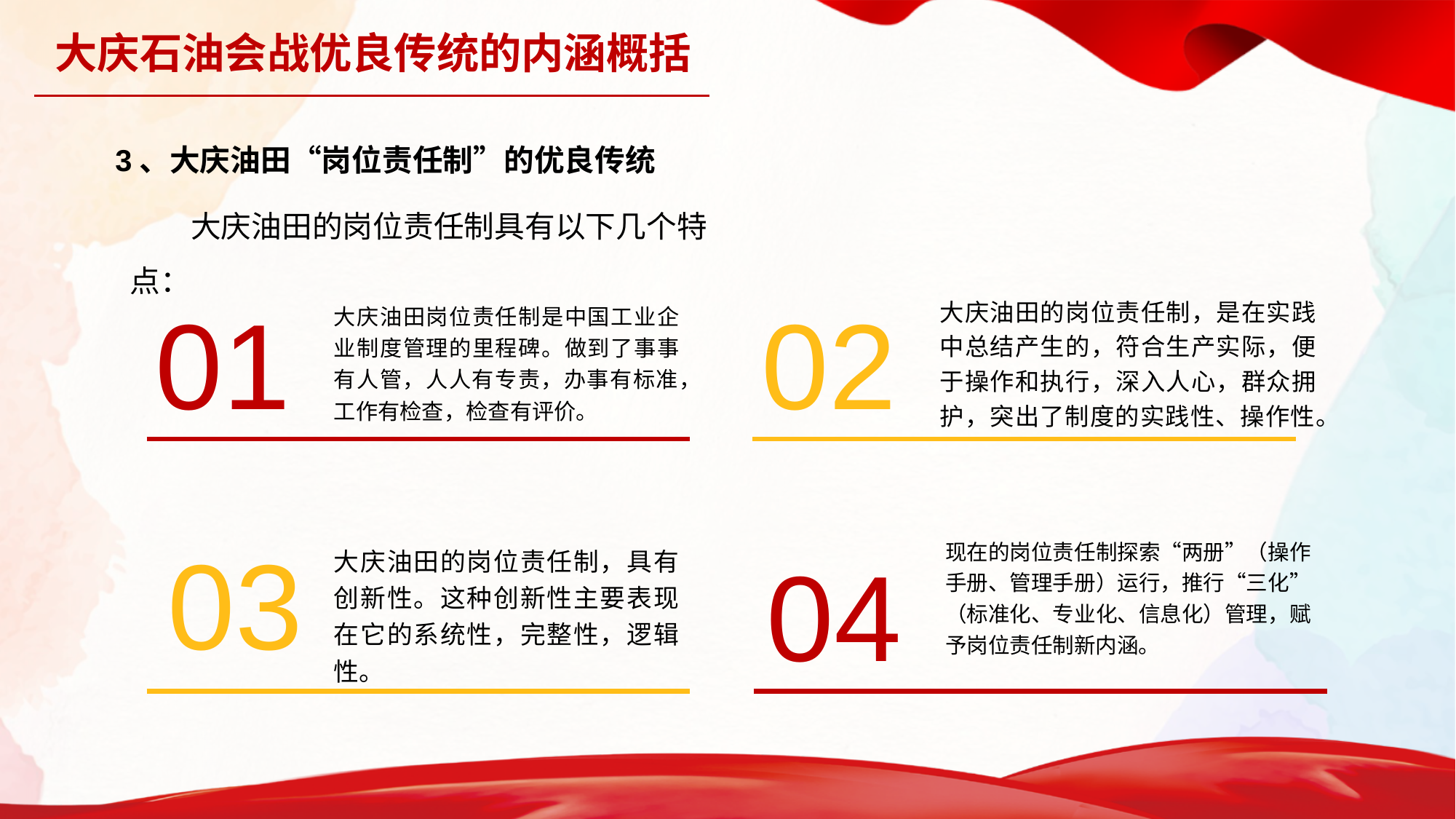

大庆石油会战优良传统的内涵概括
3、大庆油田“岗位责任制”的优良传统
大庆油田的岗位责任制具有以下几个特点：
大庆油田岗位责任制是中国工业企业制度管理的里程碑。做到了事事有人管，人人有专责，办事有标准，工作有检查，检查有评价。
01
大庆油田的岗位责任制，是在实践中总结产生的，符合生产实际，便于操作和执行，深入人心，群众拥护，突出了制度的实践性、操作性。
02
现在的岗位责任制探索“两册”（操作手册、管理手册）运行，推行“三化”（标准化、专业化、信息化）管理，赋予岗位责任制新内涵。
04
03
大庆油田的岗位责任制，具有创新性。这种创新性主要表现在它的系统性，完整性，逻辑性。